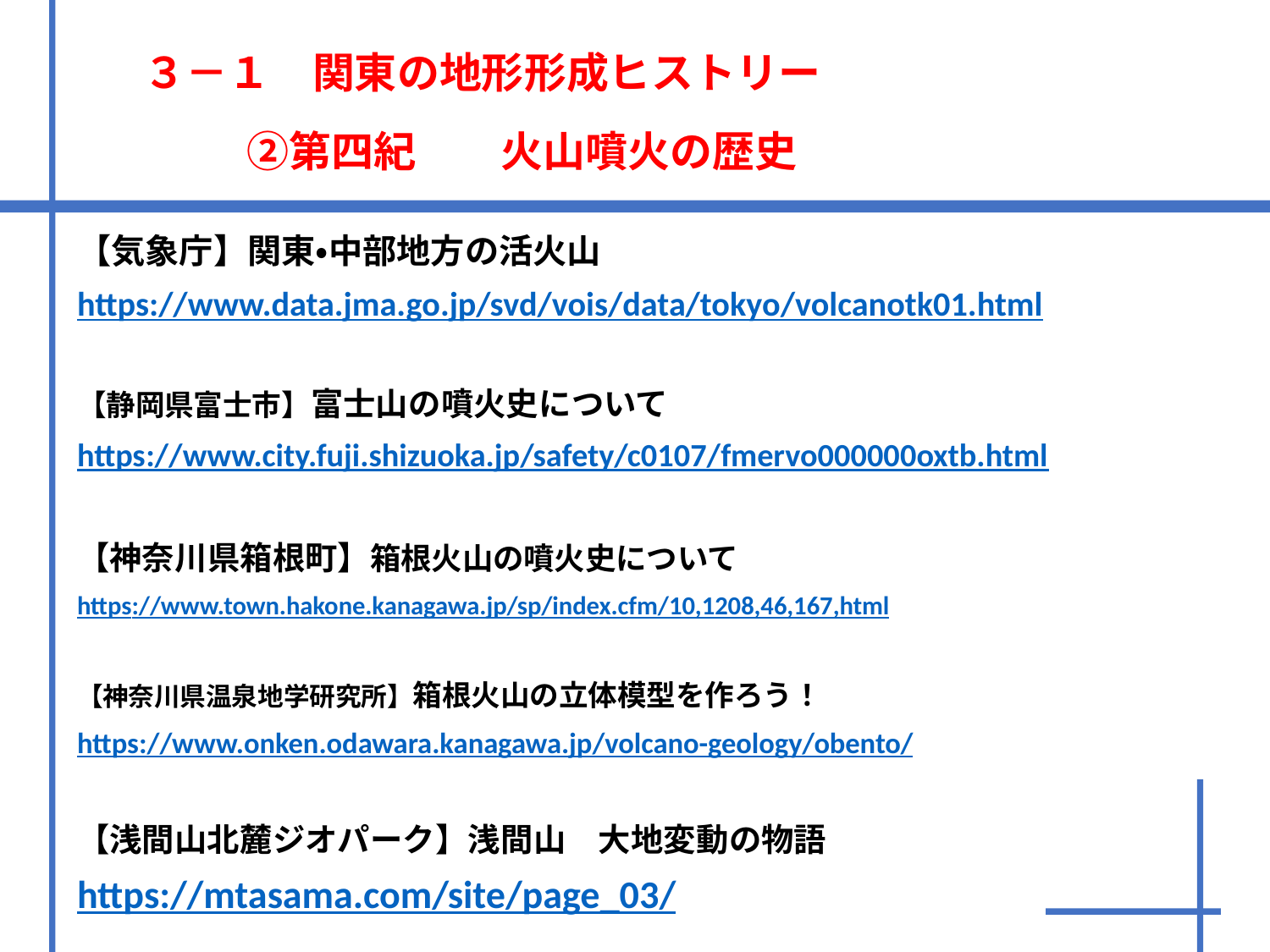

# ３－１　関東の地形形成ヒストリー 　　　　②第四紀　　火山噴火の歴史
【気象庁】関東・中部地方の活火山
https://www.data.jma.go.jp/svd/vois/data/tokyo/volcanotk01.html

【静岡県富士市】富士山の噴火史について
https://www.city.fuji.shizuoka.jp/safety/c0107/fmervo000000oxtb.html

【神奈川県箱根町】箱根火山の噴火史について
https://www.town.hakone.kanagawa.jp/sp/index.cfm/10,1208,46,167,html

【神奈川県温泉地学研究所】箱根火山の立体模型を作ろう！
https://www.onken.odawara.kanagawa.jp/volcano-geology/obento/

【浅間山北麓ジオパーク】浅間山　大地変動の物語
https://mtasama.com/site/page_03/